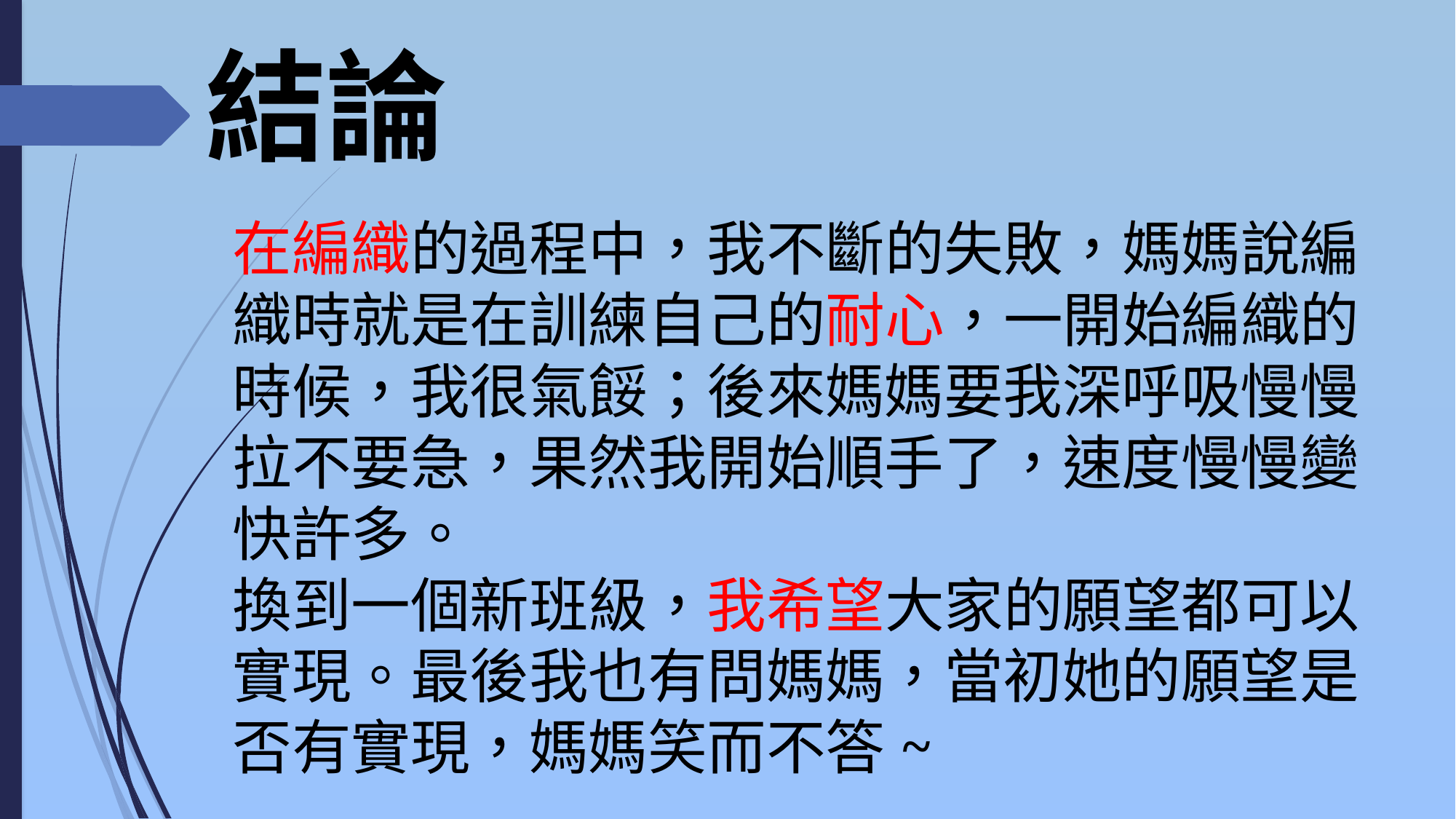

# 結論
在編織的過程中，我不斷的失敗，媽媽說編織時就是在訓練自己的耐心，一開始編織的時候，我很氣餒；後來媽媽要我深呼吸慢慢拉不要急，果然我開始順手了，速度慢慢變快許多。
換到一個新班級，我希望大家的願望都可以實現。最後我也有問媽媽，當初她的願望是否有實現，媽媽笑而不答~